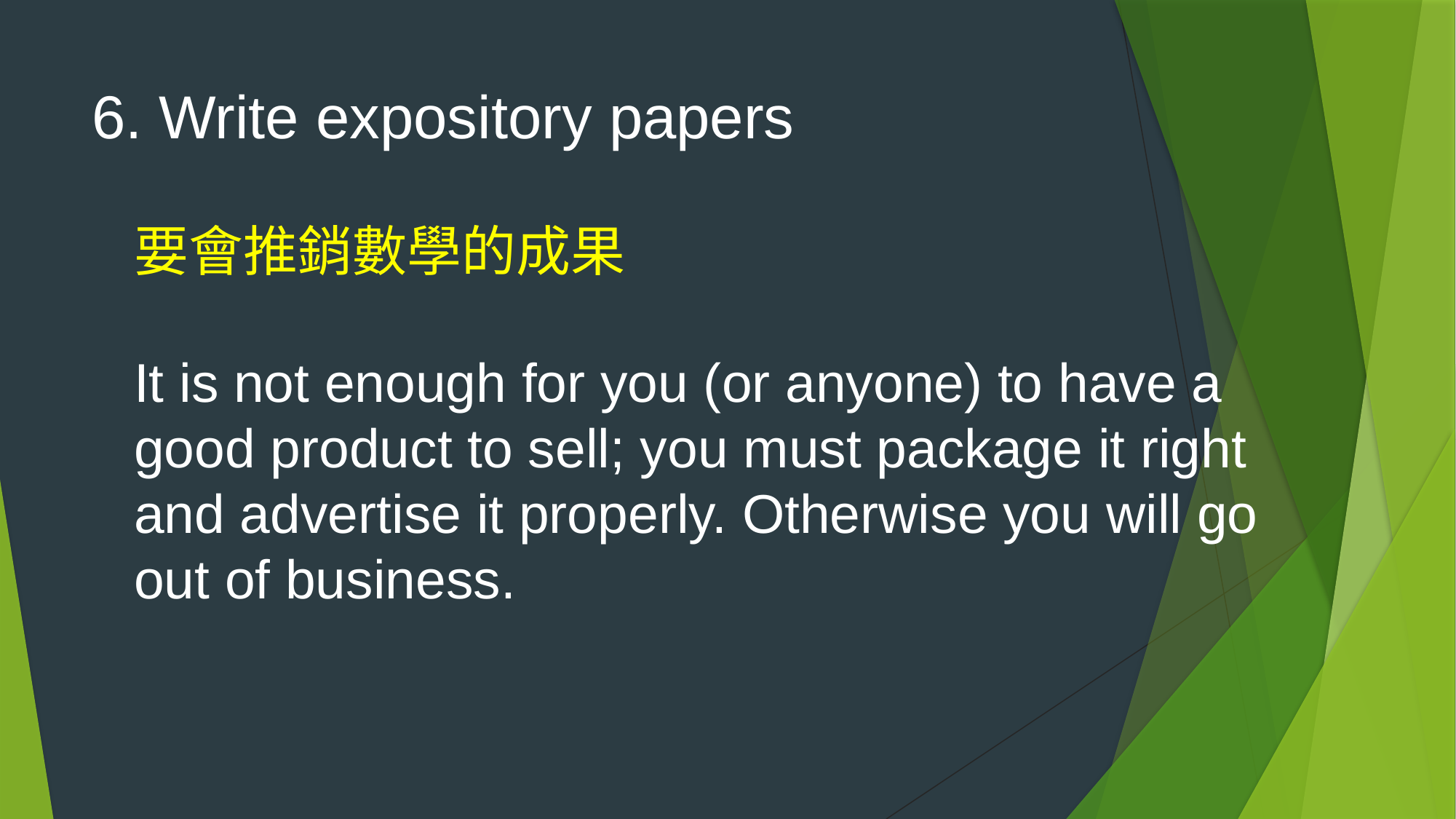

# 6. Write expository papers 要會推銷數學的成果 It is not enough for you (or anyone) to have a good product to sell; you must package it right and advertise it properly. Otherwise you will go out of business.